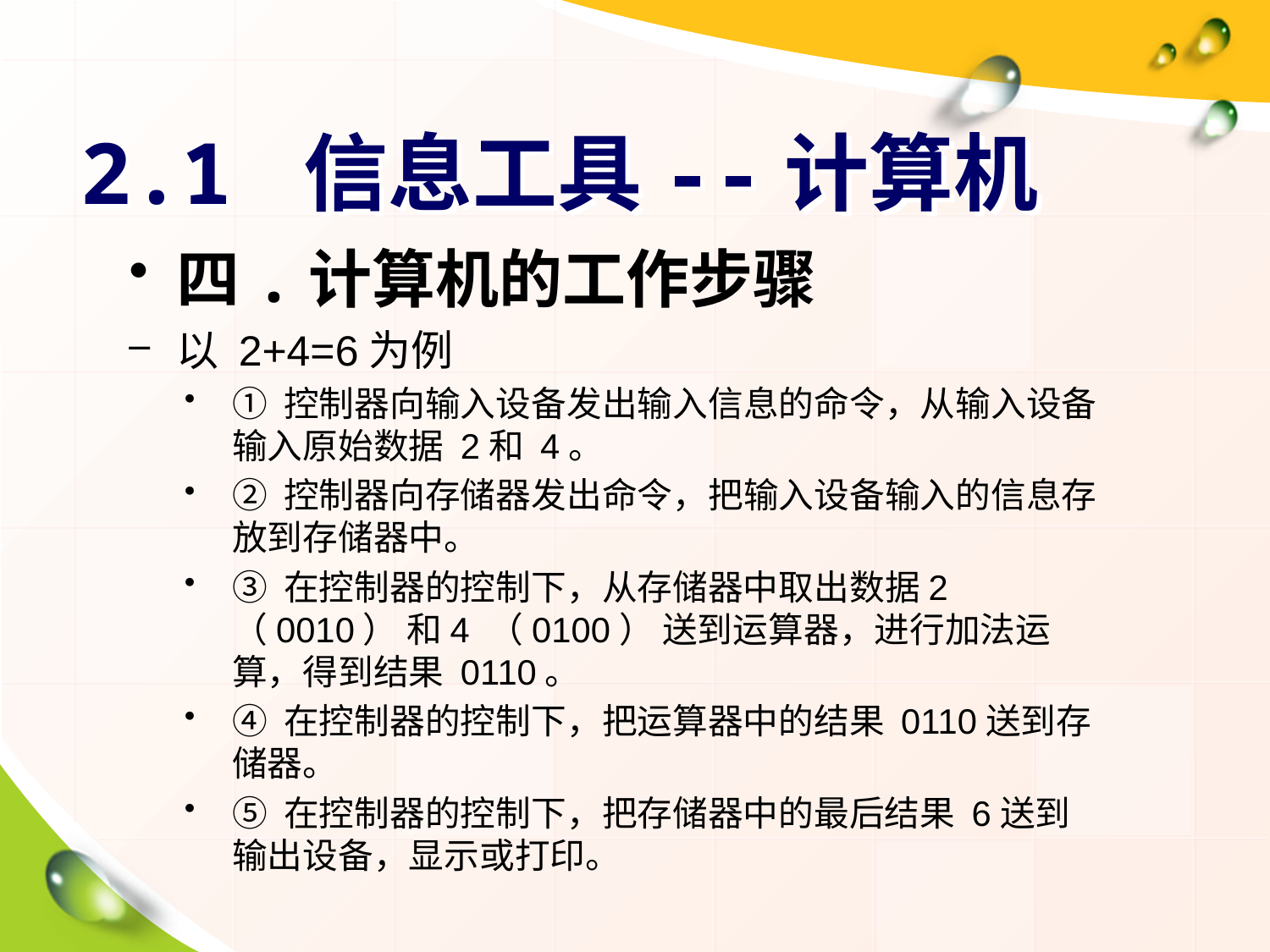

# 2.1 信息工具--计算机
四.计算机的工作步骤
以 2+4=6为例
① 控制器向输入设备发出输入信息的命令，从输入设备输入原始数据 2和 4。
② 控制器向存储器发出命令，把输入设备输入的信息存放到存储器中。
③ 在控制器的控制下，从存储器中取出数据2 （0010） 和4 （0100） 送到运算器，进行加法运算，得到结果 0110。
④ 在控制器的控制下，把运算器中的结果 0110送到存储器。
⑤ 在控制器的控制下，把存储器中的最后结果 6送到输出设备，显示或打印。